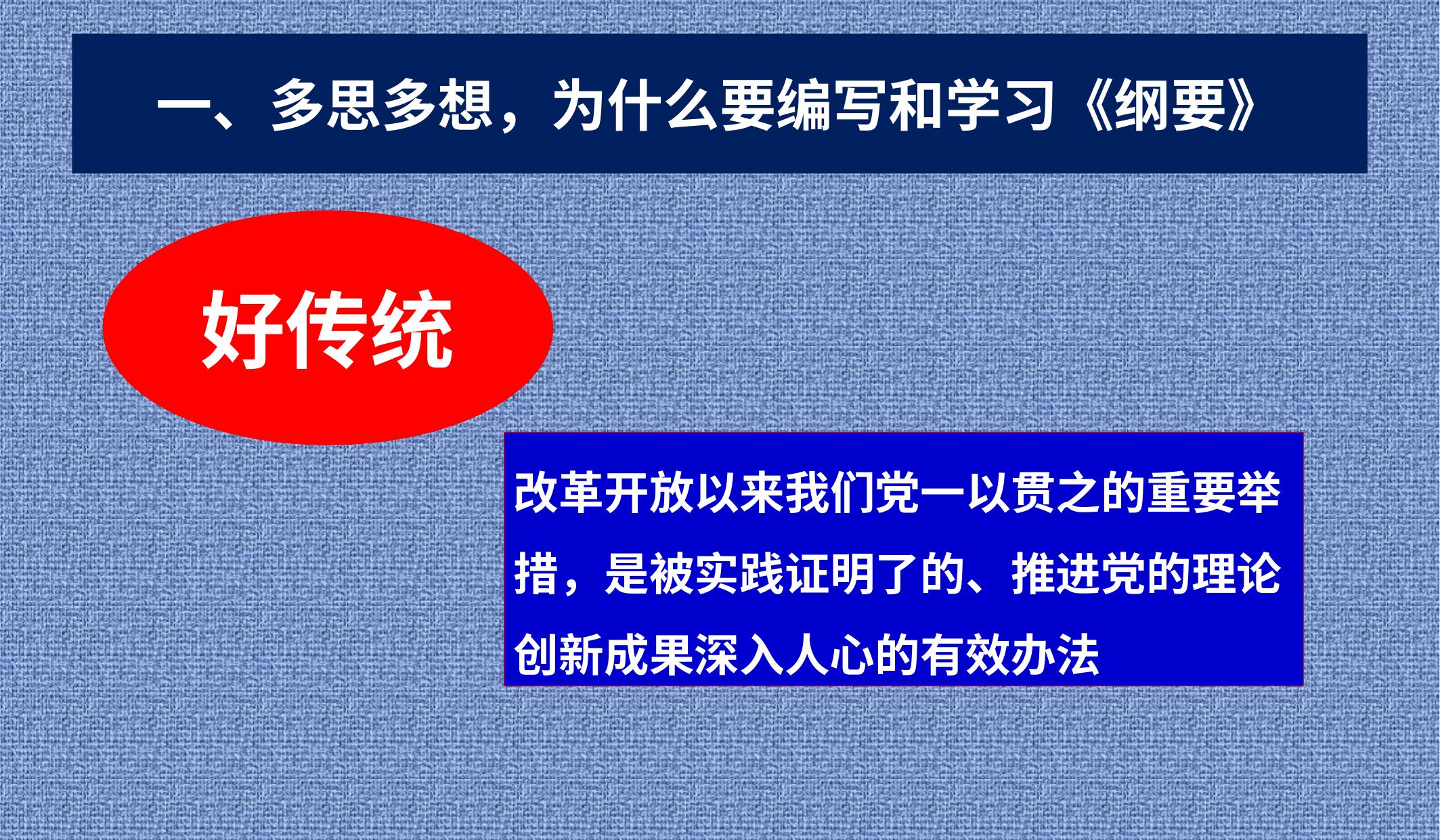

# 一、多思多想，为什么要编写和学习《纲要》
好传统
改革开放以来我们党一以贯之的重要举措，是被实践证明了的、推进党的理论创新成果深入人心的有效办法